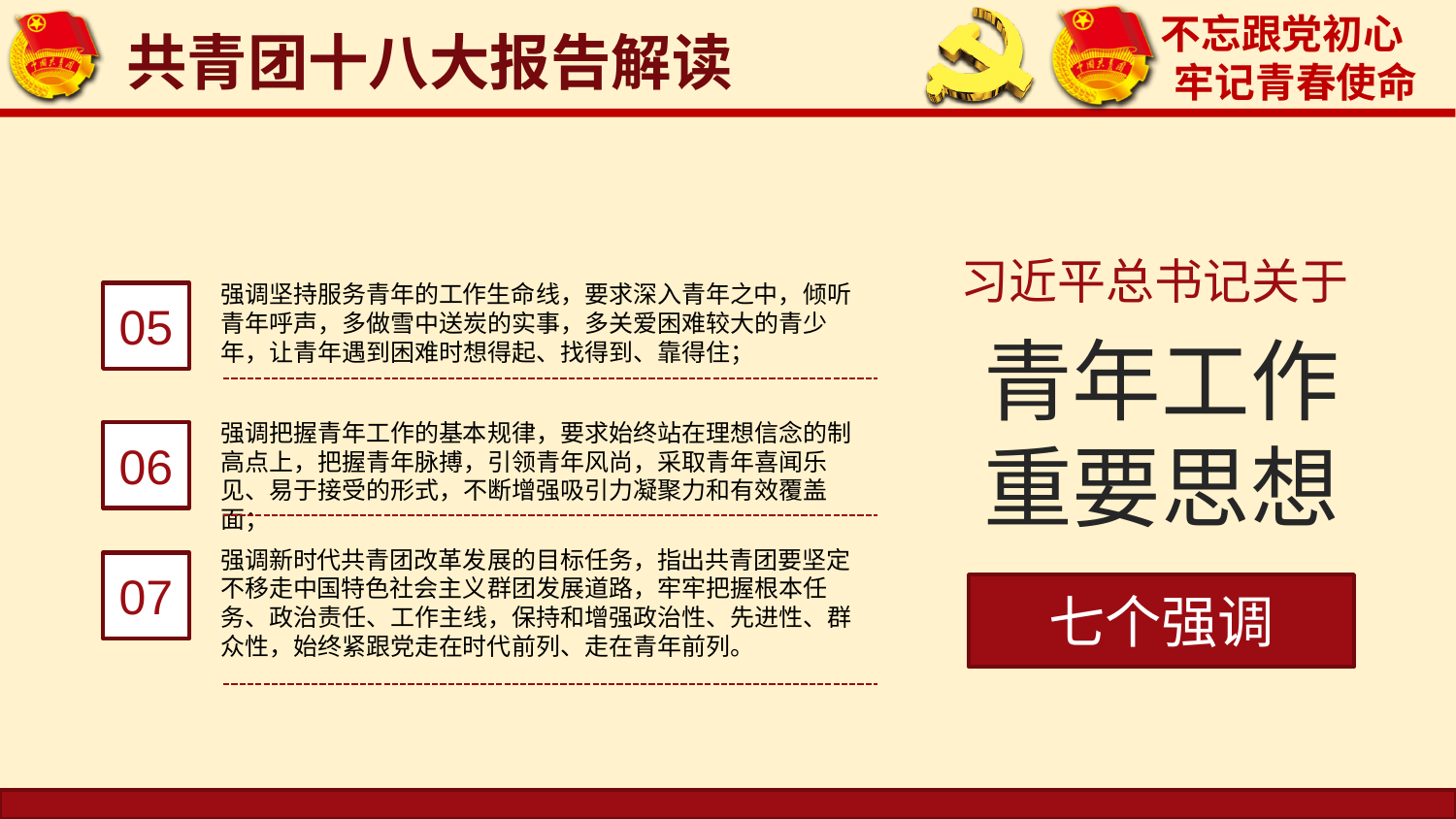

共青团十八大报告解读
习近平总书记关于
强调坚持服务青年的工作生命线，要求深入青年之中，倾听青年呼声，多做雪中送炭的实事，多关爱困难较大的青少年，让青年遇到困难时想得起、找得到、靠得住；
05
青年工作
重要思想
强调把握青年工作的基本规律，要求始终站在理想信念的制高点上，把握青年脉搏，引领青年风尚，采取青年喜闻乐见、易于接受的形式，不断增强吸引力凝聚力和有效覆盖面；
06
强调新时代共青团改革发展的目标任务，指出共青团要坚定不移走中国特色社会主义群团发展道路，牢牢把握根本任务、政治责任、工作主线，保持和增强政治性、先进性、群众性，始终紧跟党走在时代前列、走在青年前列。
07
七个强调